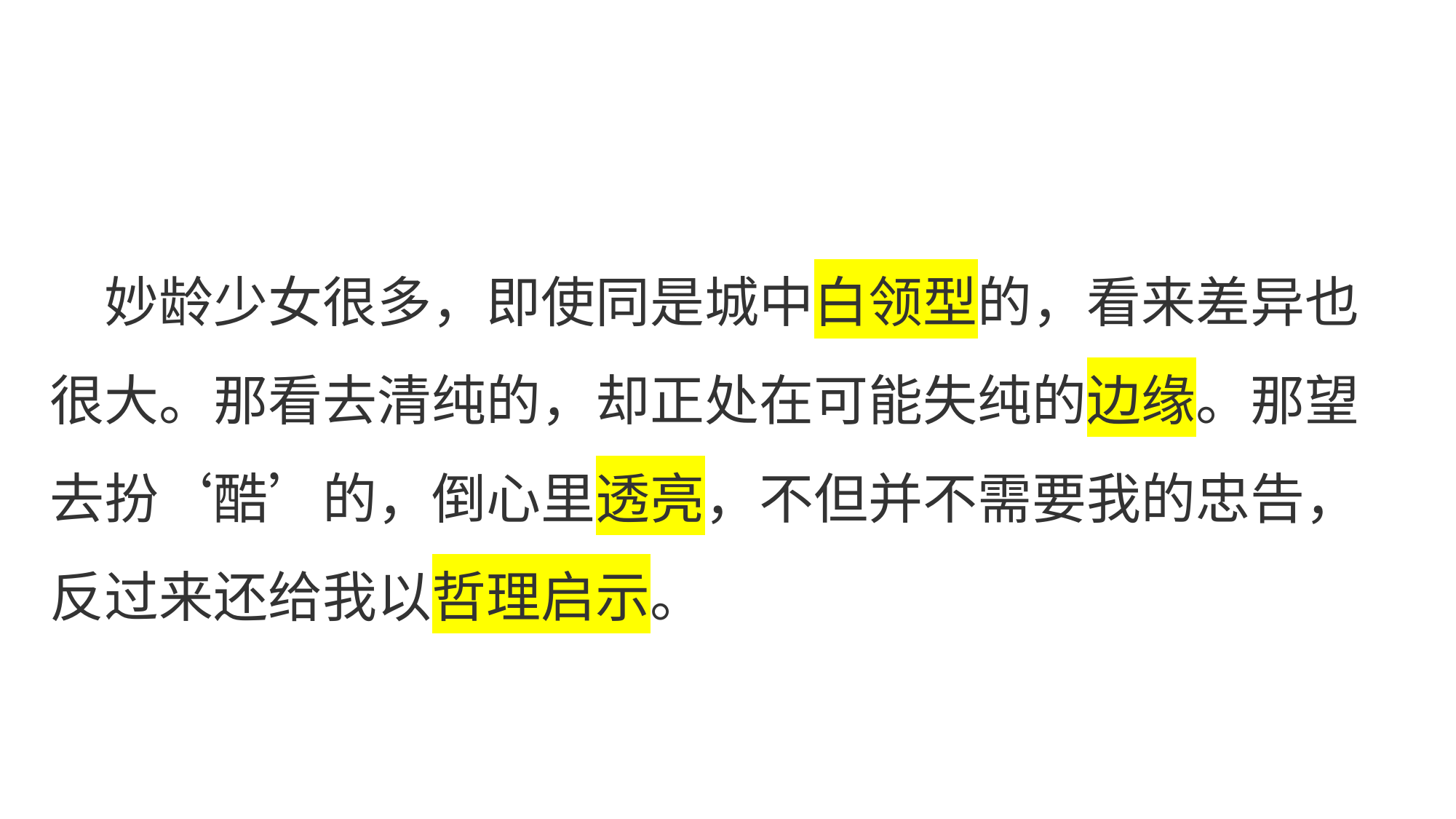

妙龄少女很多，即使同是城中白领型的，看来差异也很大。那看去清纯的，却正处在可能失纯的边缘。那望去扮‘酷’的，倒心里透亮，不但并不需要我的忠告，反过来还给我以哲理启示。